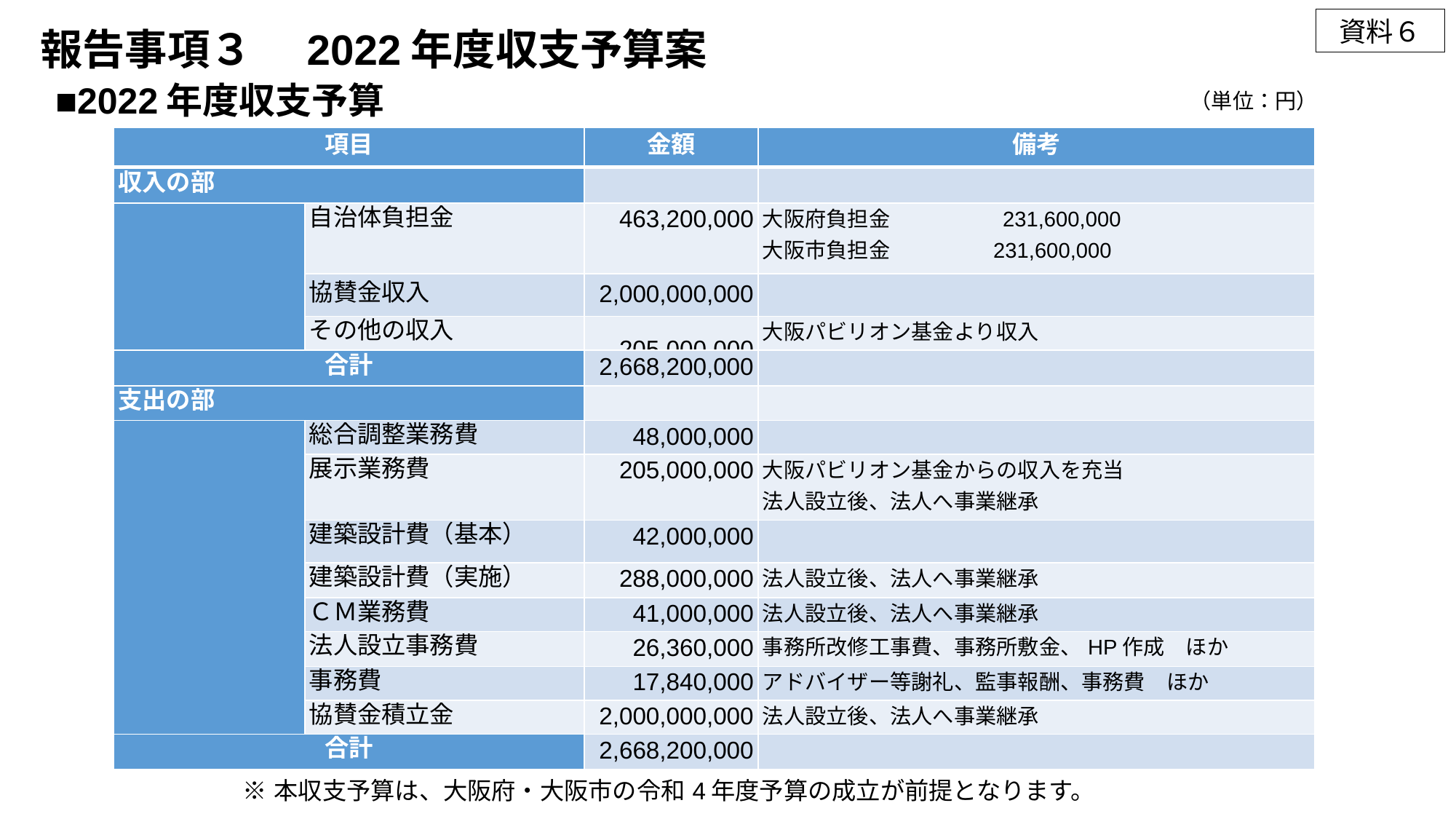

報告事項３　2022年度収支予算案
資料６
■2022年度収支予算
（単位：円）
| 項目 |  | 金額 | 備考 |
| --- | --- | --- | --- |
| 収入の部 |  |  |  |
|  | 自治体負担金 | 463,200,000 | 大阪府負担金　　　　　231,600,000 大阪市負担金　　　 231,600,000 |
|  | 協賛金収入 | 2,000,000,000 |  |
|  | その他の収入 | 205,000,000 | 大阪パビリオン基金より収入 |
| 合計 |  | 2,668,200,000 |  |
| 支出の部 |  |  |  |
|  | 総合調整業務費 | 48,000,000 |  |
|  | 展示業務費 | 205,000,000 | 大阪パビリオン基金からの収入を充当 法人設立後、法人へ事業継承 |
|  | 建築設計費（基本） | 42,000,000 |  |
|  | 建築設計費（実施） | 288,000,000 | 法人設立後、法人へ事業継承 |
|  | ＣＭ業務費 | 41,000,000 | 法人設立後、法人へ事業継承 |
|  | 法人設立事務費 | 26,360,000 | 事務所改修工事費、事務所敷金、HP作成　ほか |
|  | 事務費 | 17,840,000 | アドバイザー等謝礼、監事報酬、事務費　ほか |
|  | 協賛金積立金 | 2,000,000,000 | 法人設立後、法人へ事業継承 |
| 合計 |  | 2,668,200,000 |  |
※本収支予算は、大阪府・大阪市の令和4年度予算の成立が前提となります。